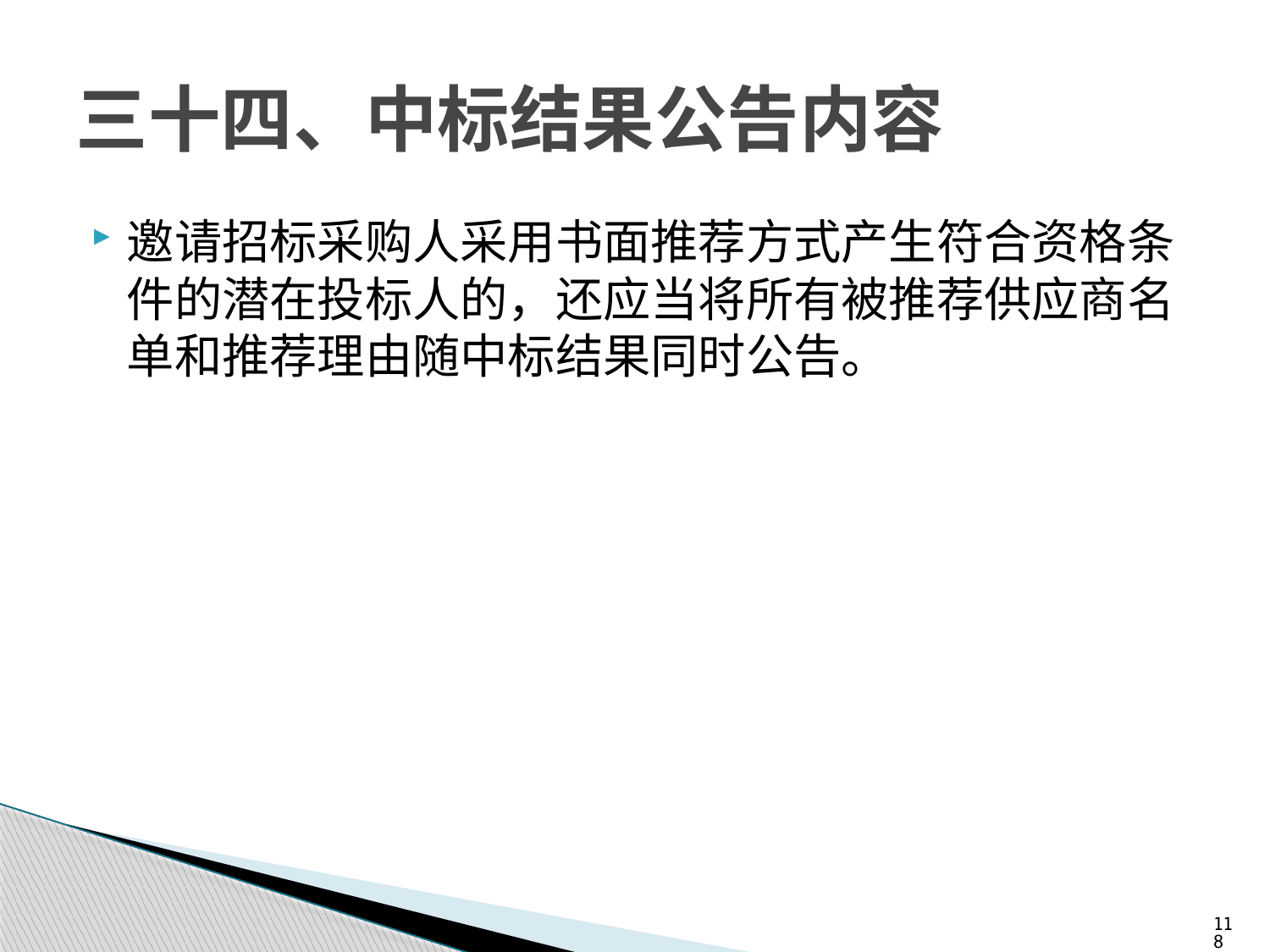

# 三十四、中标结果公告内容
邀请招标采购人采用书面推荐方式产生符合资格条件的潜在投标人的，还应当将所有被推荐供应商名单和推荐理由随中标结果同时公告。
118